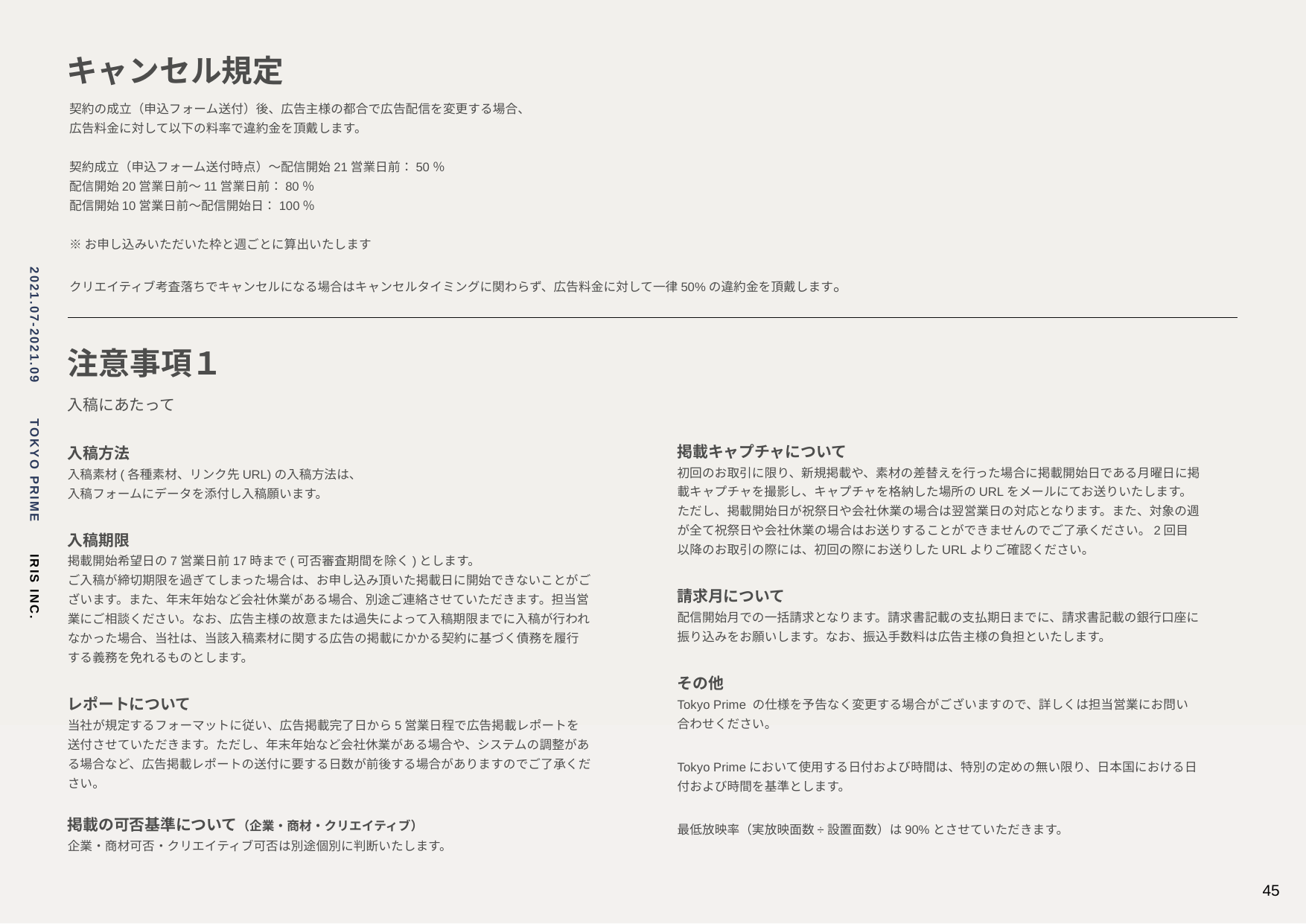

キャンセル規定
契約の成立（申込フォーム送付）後、広告主様の都合で広告配信を変更する場合、
広告料金に対して以下の料率で違約金を頂戴します。

契約成立（申込フォーム送付時点）〜配信開始21営業日前：50％
配信開始20営業日前〜11営業日前：80％
配信開始10営業日前〜配信開始日：100％

※お申し込みいただいた枠と週ごとに算出いたします

クリエイティブ考査落ちでキャンセルになる場合はキャンセルタイミングに関わらず、広告料金に対して一律50%の違約金を頂戴します。
注意事項１
入稿にあたって

入稿方法
入稿素材(各種素材、リンク先URL)の入稿方法は、
入稿フォームにデータを添付し入稿願います。

入稿期限
掲載開始希望日の7営業日前17時まで(可否審査期間を除く)とします。
ご入稿が締切期限を過ぎてしまった場合は、お申し込み頂いた掲載日に開始できないことがございます。また、年末年始など会社休業がある場合、別途ご連絡させていただきます。担当営業にご相談ください。なお、広告主様の故意または過失によって入稿期限までに入稿が行われなかった場合、当社は、当該入稿素材に関する広告の掲載にかかる契約に基づく債務を履行する義務を免れるものとします。

レポートについて
当社が規定するフォーマットに従い、広告掲載完了日から5営業日程で広告掲載レポートを送付させていただきます。ただし、年末年始など会社休業がある場合や、システムの調整がある場合など、広告掲載レポートの送付に要する日数が前後する場合がありますのでご了承ください。

掲載の可否基準について（企業・商材・クリエイティブ）
企業・商材可否・クリエイティブ可否は別途個別に判断いたします。

掲載キャプチャについて
初回のお取引に限り、新規掲載や、素材の差替えを行った場合に掲載開始日である月曜日に掲載キャプチャを撮影し、キャプチャを格納した場所のURLをメールにてお送りいたします。ただし、掲載開始日が祝祭日や会社休業の場合は翌営業日の対応となります。また、対象の週が全て祝祭日や会社休業の場合はお送りすることができませんのでご了承ください。2回目以降のお取引の際には、初回の際にお送りしたURLよりご確認ください。

請求月について
配信開始月での一括請求となります。請求書記載の支払期日までに、請求書記載の銀行口座に振り込みをお願いします。なお、振込手数料は広告主様の負担といたします。

その他
Tokyo Prime の仕様を予告なく変更する場合がございますので、詳しくは担当営業にお問い合わせください。

Tokyo Primeにおいて使用する日付および時間は、特別の定めの無い限り、日本国における日付および時間を基準とします。

最低放映率（実放映面数÷設置面数）は90%とさせていただきます。